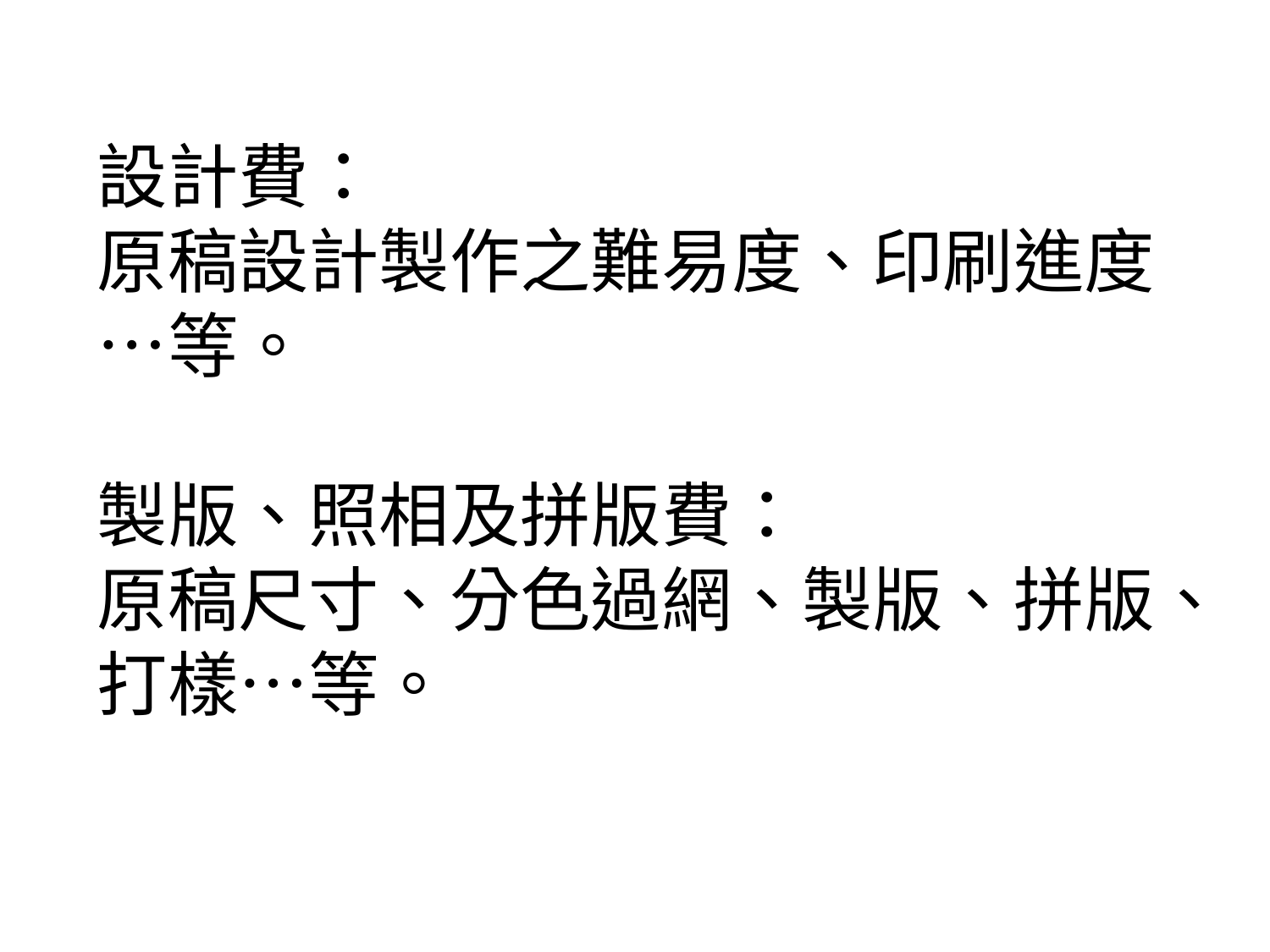

設計費：
原稿設計製作之難易度、印刷進度…等。

製版、照相及拼版費：
原稿尺寸、分色過網、製版、拼版、打樣…等。